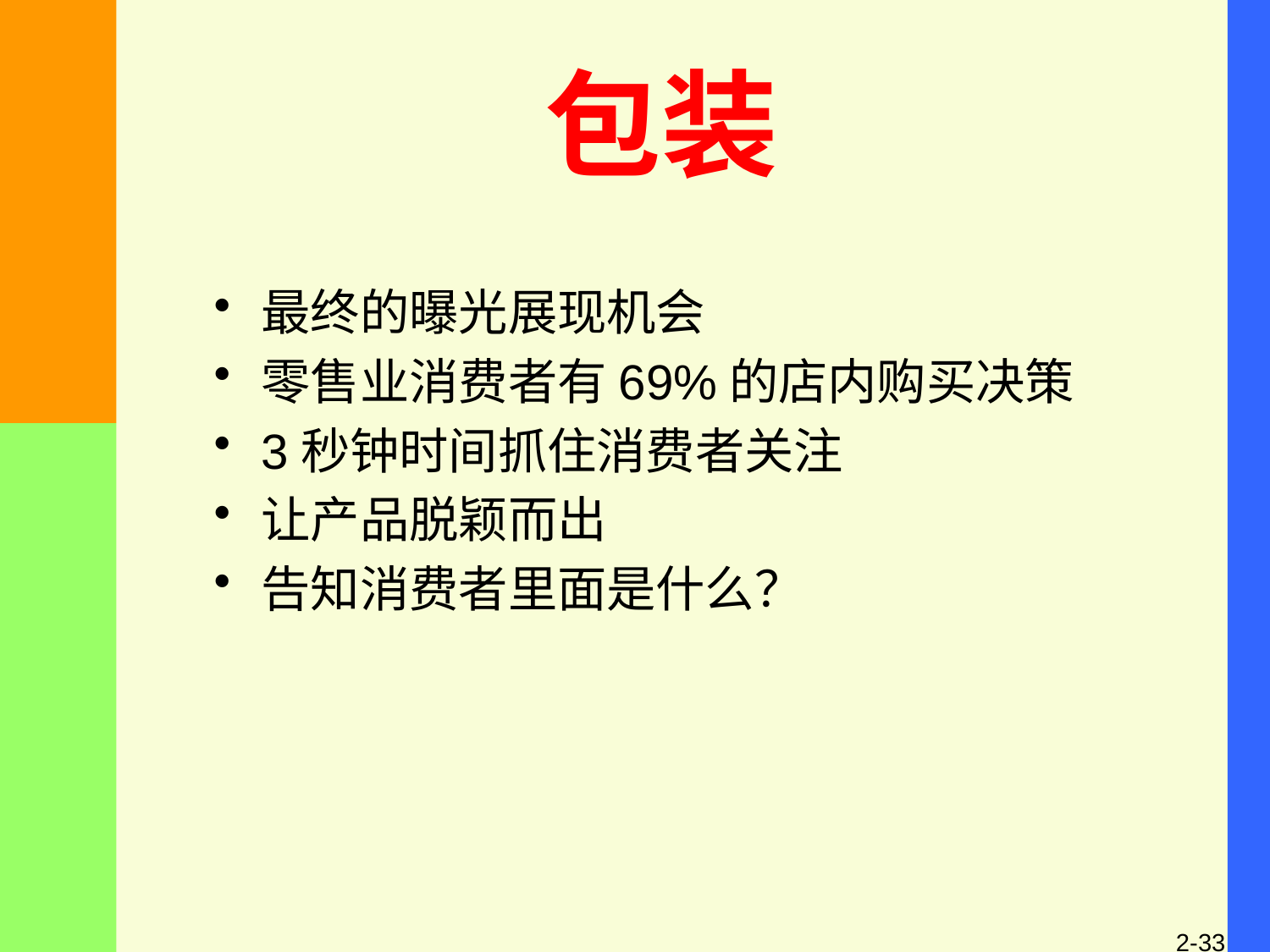

# 包装
最终的曝光展现机会
零售业消费者有69%的店内购买决策
3秒钟时间抓住消费者关注
让产品脱颖而出
告知消费者里面是什么？

2-33